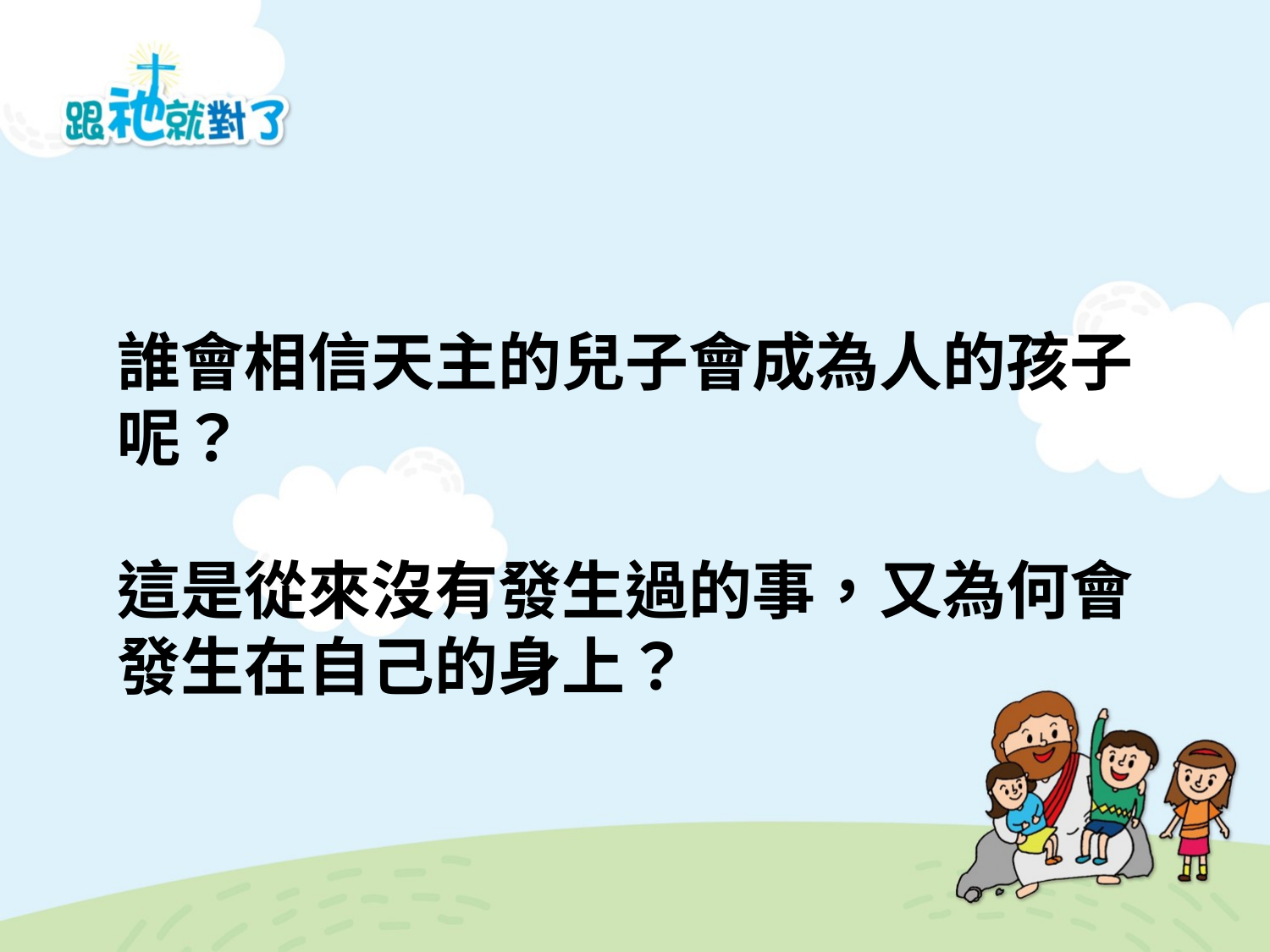

誰會相信天主的兒子會成為人的孩子呢？

這是從來沒有發生過的事，又為何會發生在自己的身上？